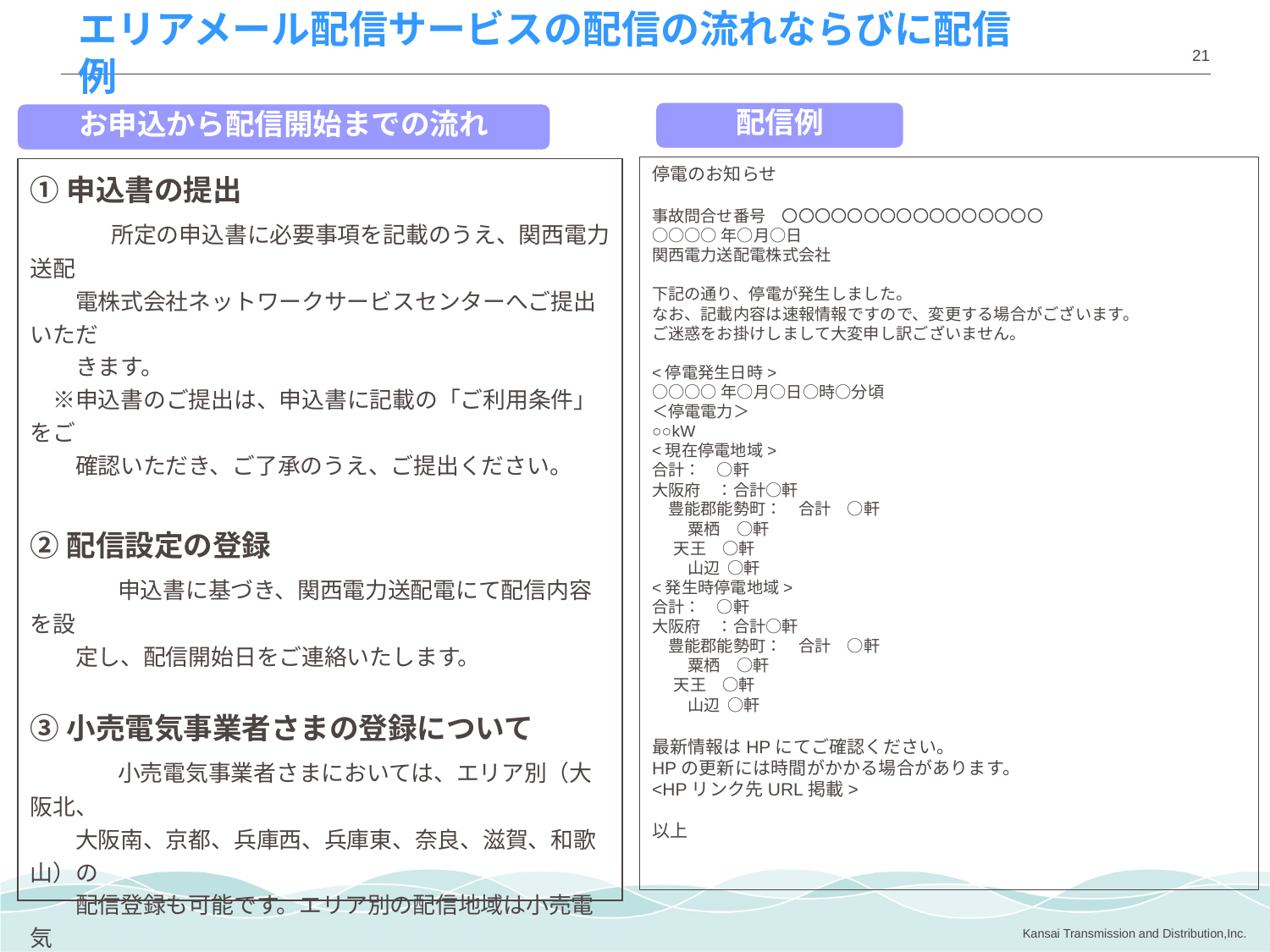

エリアメール配信サービスの配信の流れならびに配信例
配信例
お申込から配信開始までの流れ
停電のお知らせ

事故問合せ番号　〇〇〇〇〇〇〇〇〇〇〇〇〇〇〇〇
○○○○年○月○日
関西電力送配電株式会社

下記の通り、停電が発生しました。
なお、記載内容は速報情報ですので、変更する場合がございます。
ご迷惑をお掛けしまして大変申し訳ございません。

<停電発生日時>
○○○○年○月○日○時○分頃
＜停電電力＞
○○kW
<現在停電地域>
合計：　○軒
大阪府　：合計○軒
　豊能郡能勢町：　合計　○軒
　　 粟栖　○軒
     天王　○軒
　　 山辺  ○軒
<発生時停電地域>
合計：　○軒
大阪府　：合計○軒
　豊能郡能勢町：　合計　○軒
　　 粟栖　○軒
     天王　○軒
　　 山辺  ○軒

最新情報はHPにてご確認ください。
HPの更新には時間がかかる場合があります。
<HPリンク先URL掲載>

以上

①申込書の提出
　　　所定の申込書に必要事項を記載のうえ、関西電力送配
　　電株式会社ネットワークサービスセンターへご提出いただ
　　きます。
　※申込書のご提出は、申込書に記載の「ご利用条件」をご
　　確認いただき、ご了承のうえ、ご提出ください。

②配信設定の登録
　　　申込書に基づき、関西電力送配電にて配信内容を設
　　定し、配信開始日をご連絡いたします。
③小売電気事業者さまの登録について
　　　小売電気事業者さまにおいては、エリア別（大阪北、
　　大阪南、京都、兵庫西、兵庫東、奈良、滋賀、和歌山）の
　　配信登録も可能です。エリア別の配信地域は小売電気
　　事業者さまに設定頂いた配信地域を設定致します。